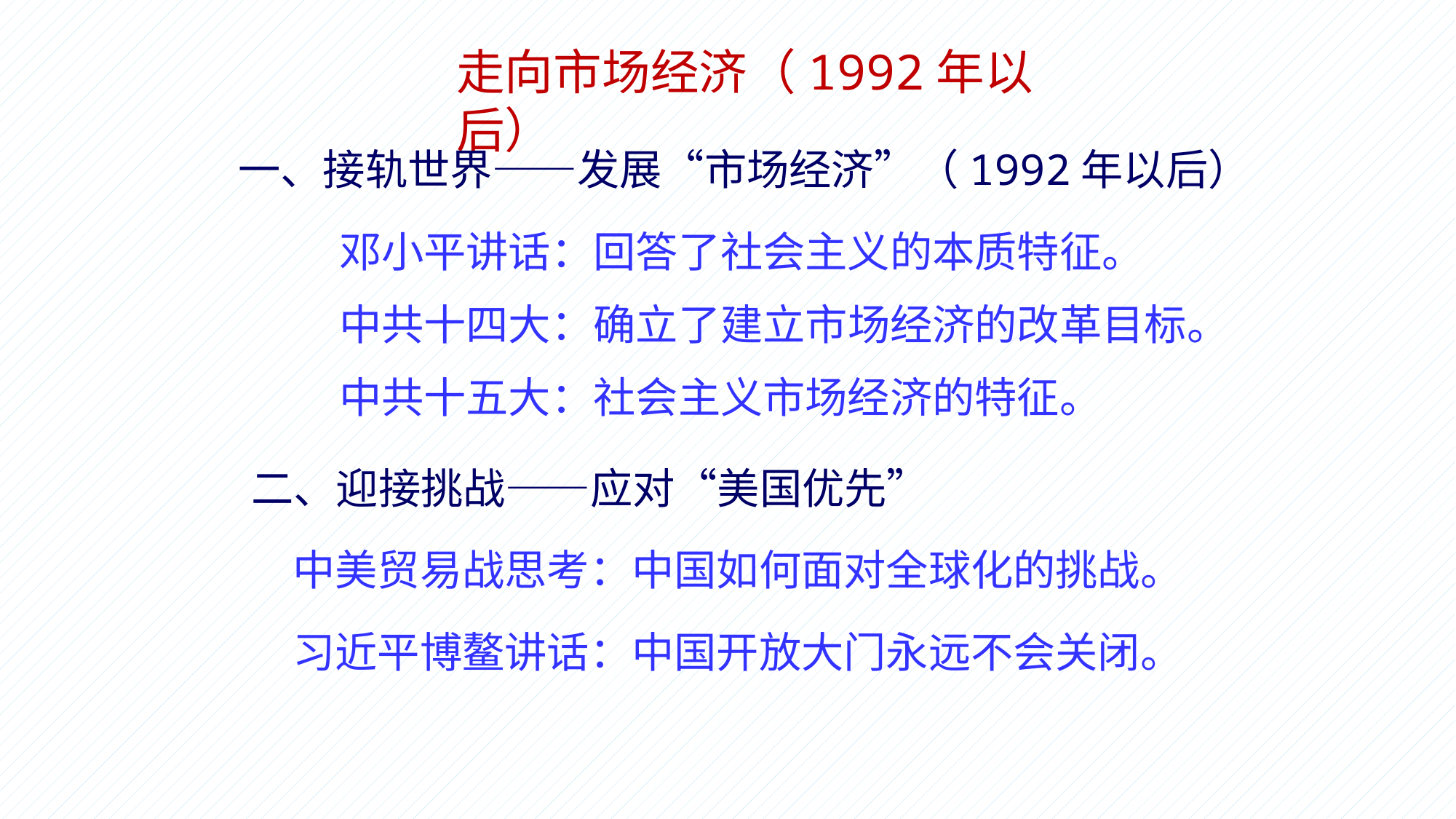

走向市场经济（1992年以后）
一、接轨世界——发展“市场经济”（1992年以后）
邓小平讲话：回答了社会主义的本质特征。
中共十四大：确立了建立市场经济的改革目标。
中共十五大：社会主义市场经济的特征。
二、迎接挑战——应对“美国优先”
中美贸易战思考：中国如何面对全球化的挑战。
习近平博鳌讲话：中国开放大门永远不会关闭。